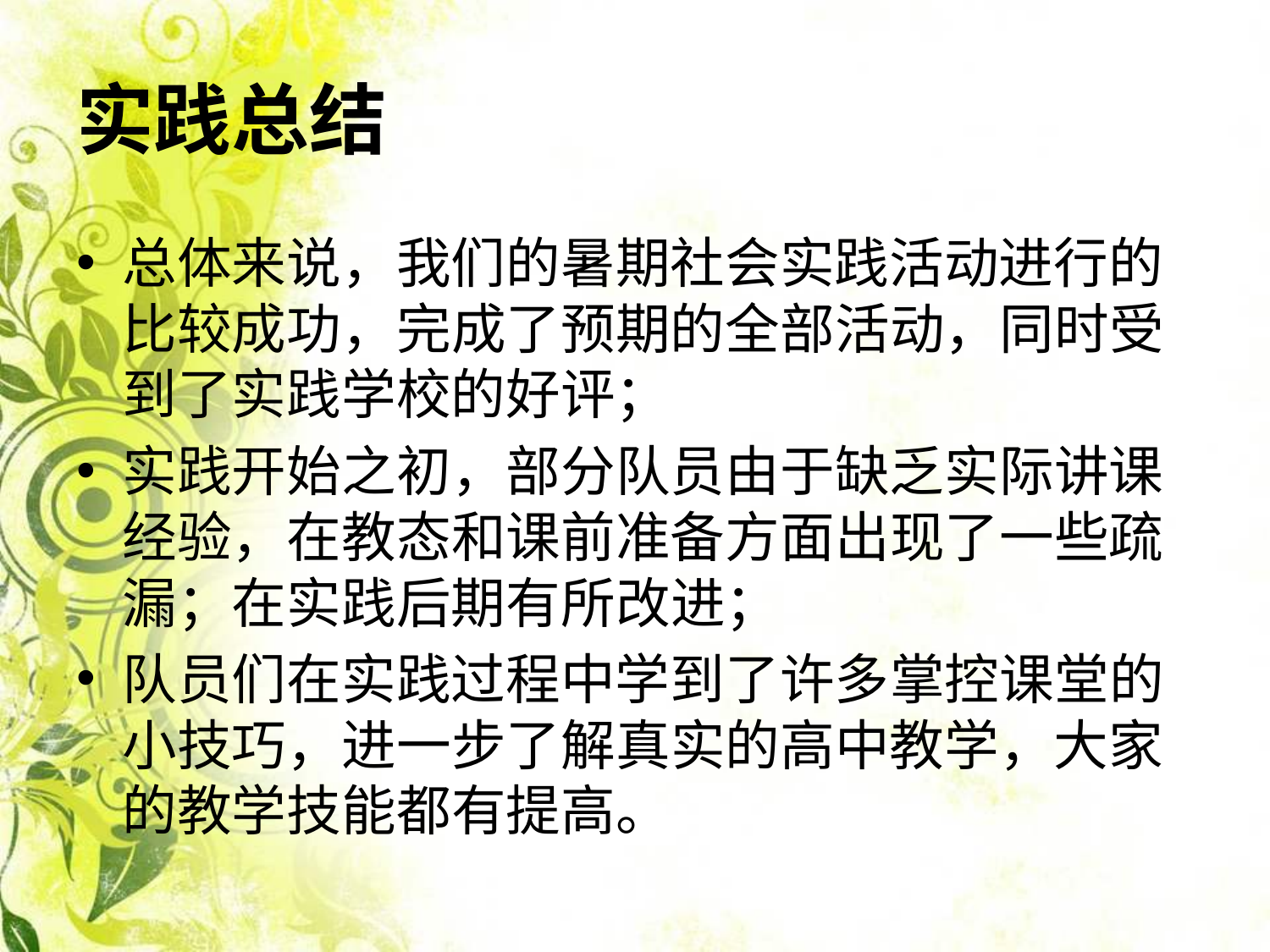

# 实践总结
总体来说，我们的暑期社会实践活动进行的比较成功，完成了预期的全部活动，同时受到了实践学校的好评；
实践开始之初，部分队员由于缺乏实际讲课经验，在教态和课前准备方面出现了一些疏漏；在实践后期有所改进；
队员们在实践过程中学到了许多掌控课堂的小技巧，进一步了解真实的高中教学，大家的教学技能都有提高。